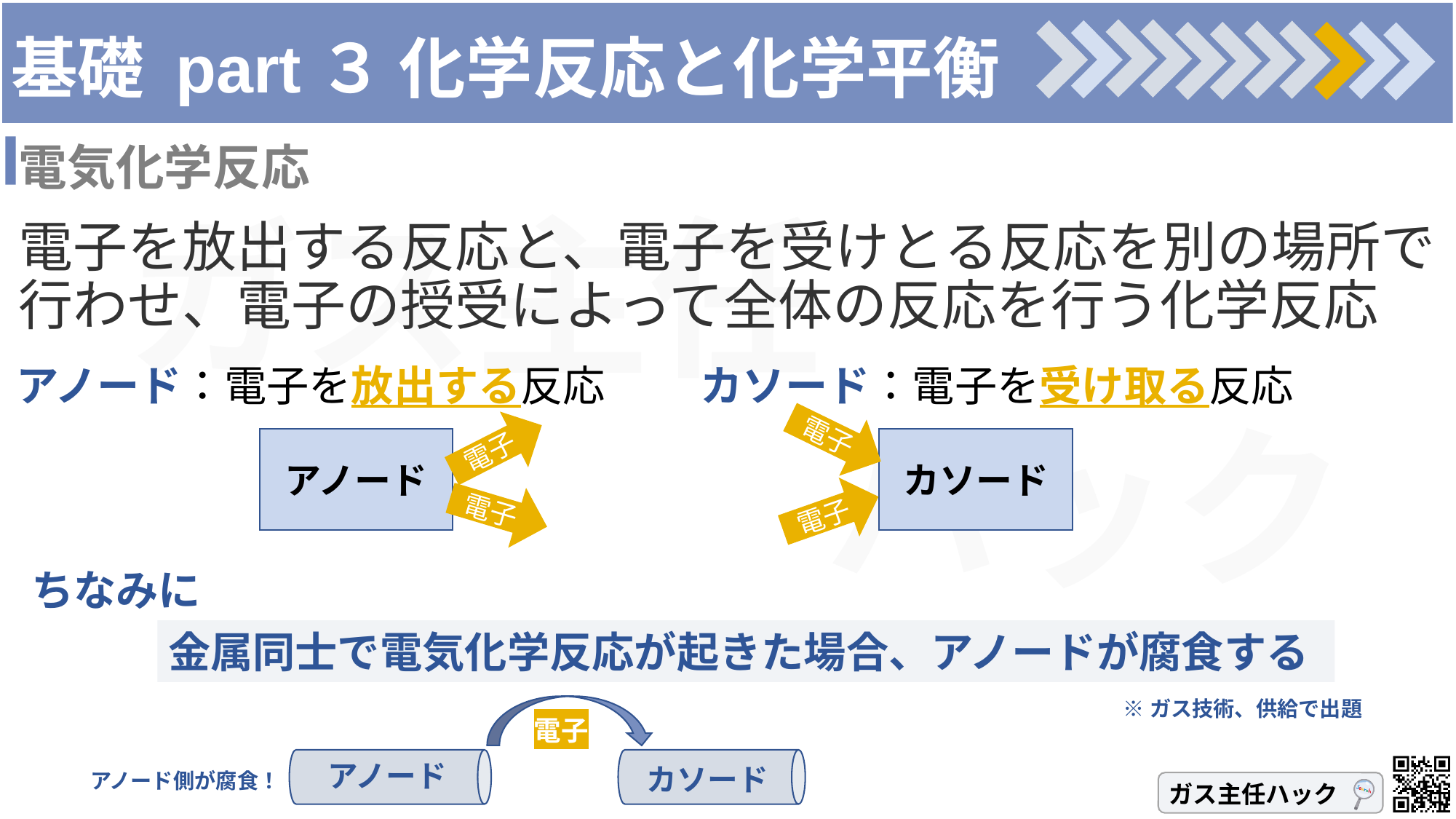

# 基礎 part３ 化学反応と化学平衡

電気化学反応

電子を放出する反応と、電子を受けとる反応を別の場所で行わせ、電子の授受によって全体の反応を行う化学反応
アノード：電子を放出する反応
カソード：電子を受け取る反応
電子
電子
カソード
アノード
電子
電子
ちなみに
金属同士で電気化学反応が起きた場合、アノードが腐食する

※ガス技術、供給で出題
電子
アノード
カソード
アノード側が腐食！